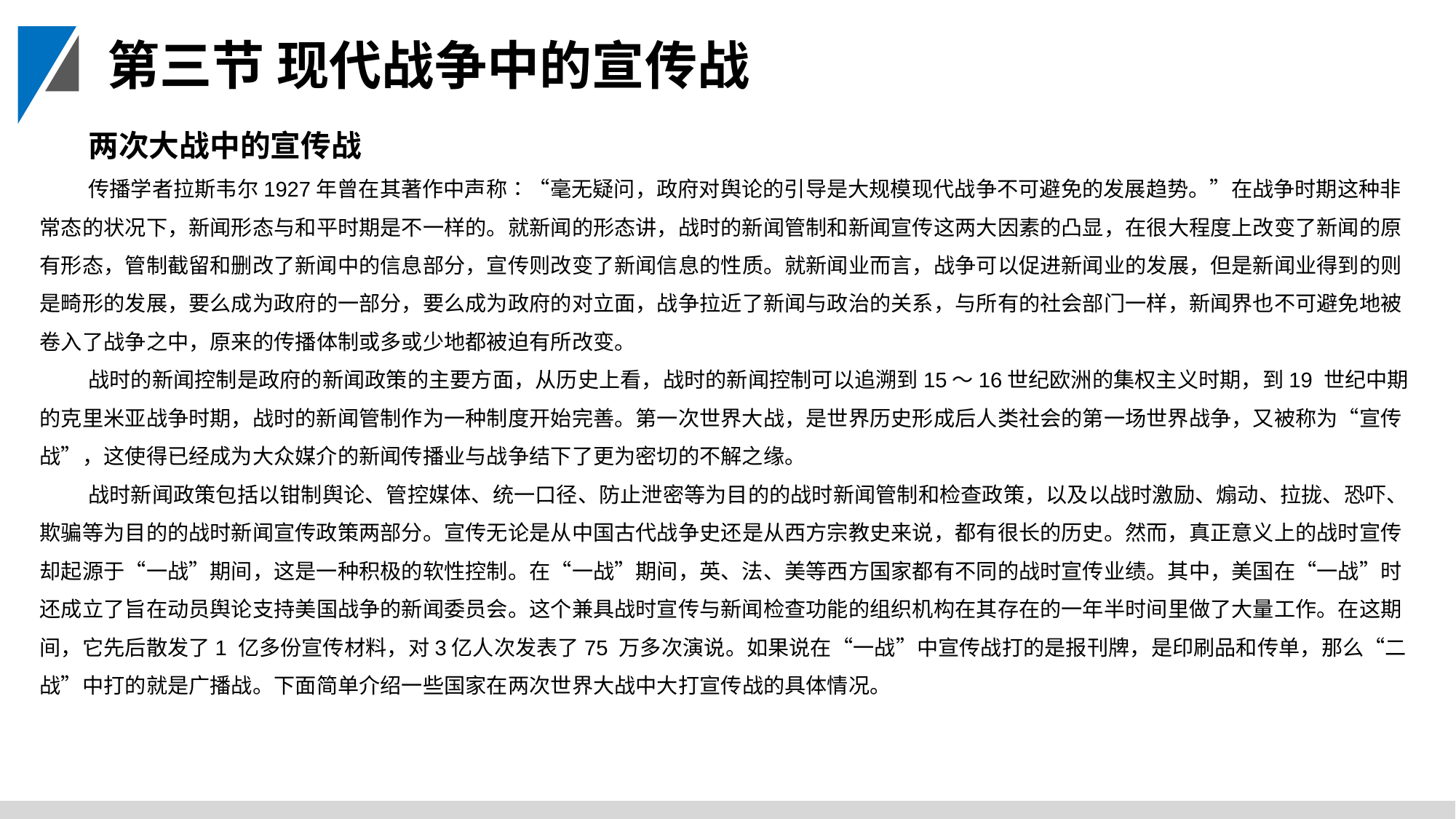

第三节 现代战争中的宣传战
两次大战中的宣传战
传播学者拉斯韦尔1927年曾在其著作中声称∶“毫无疑问，政府对舆论的引导是大规模现代战争不可避免的发展趋势。”在战争时期这种非常态的状况下，新闻形态与和平时期是不一样的。就新闻的形态讲，战时的新闻管制和新闻宣传这两大因素的凸显，在很大程度上改变了新闻的原有形态，管制截留和删改了新闻中的信息部分，宣传则改变了新闻信息的性质。就新闻业而言，战争可以促进新闻业的发展，但是新闻业得到的则是畸形的发展，要么成为政府的一部分，要么成为政府的对立面，战争拉近了新闻与政治的关系，与所有的社会部门一样，新闻界也不可避免地被卷入了战争之中，原来的传播体制或多或少地都被迫有所改变。
战时的新闻控制是政府的新闻政策的主要方面，从历史上看，战时的新闻控制可以追溯到15～16世纪欧洲的集权主义时期，到19 世纪中期的克里米亚战争时期，战时的新闻管制作为一种制度开始完善。第一次世界大战，是世界历史形成后人类社会的第一场世界战争，又被称为“宣传战”，这使得已经成为大众媒介的新闻传播业与战争结下了更为密切的不解之缘。
战时新闻政策包括以钳制舆论、管控媒体、统一口径、防止泄密等为目的的战时新闻管制和检查政策，以及以战时激励、煽动、拉拢、恐吓、欺骗等为目的的战时新闻宣传政策两部分。宣传无论是从中国古代战争史还是从西方宗教史来说，都有很长的历史。然而，真正意义上的战时宣传却起源于“一战”期间，这是一种积极的软性控制。在“一战”期间，英、法、美等西方国家都有不同的战时宣传业绩。其中，美国在“一战”时还成立了旨在动员舆论支持美国战争的新闻委员会。这个兼具战时宣传与新闻检查功能的组织机构在其存在的一年半时间里做了大量工作。在这期间，它先后散发了1 亿多份宣传材料，对3亿人次发表了75 万多次演说。如果说在“一战”中宣传战打的是报刊牌，是印刷品和传单，那么“二战”中打的就是广播战。下面简单介绍一些国家在两次世界大战中大打宣传战的具体情况。